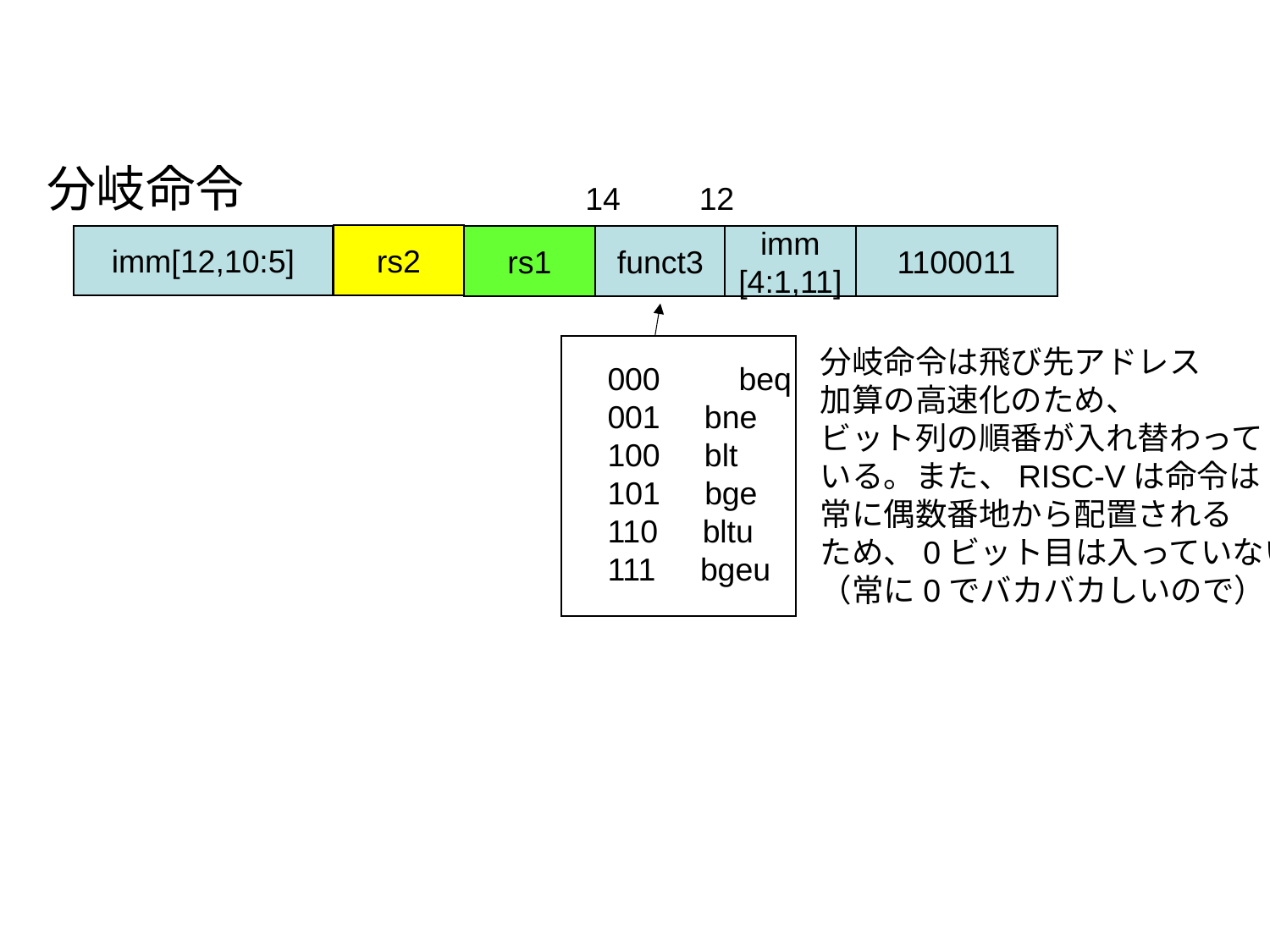

分岐命令
14　　12
rs2
imm[12,10:5]
rs1
funct3
imm
[4:1,11]
1100011
分岐命令は飛び先アドレス
加算の高速化のため、
ビット列の順番が入れ替わって
いる。また、RISC-Vは命令は
常に偶数番地から配置される
ため、0ビット目は入っていない
（常に0でバカバカしいので）

000　　beq
001     bne
100     blt
     bge
     bltu
     bgeu